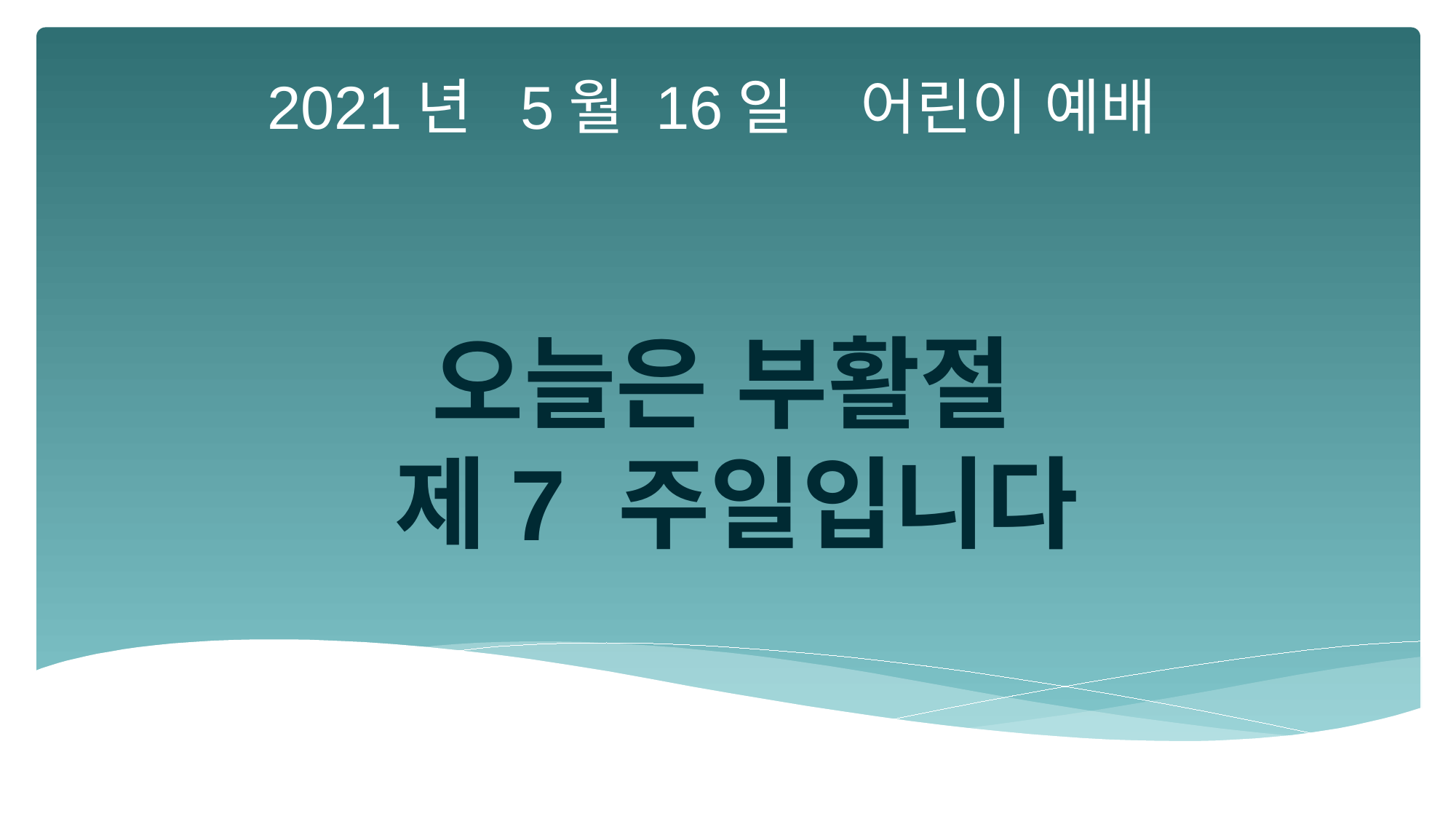

2021년  5월 16일    어린이 예배
오늘은 부활절
제7 주일입니다